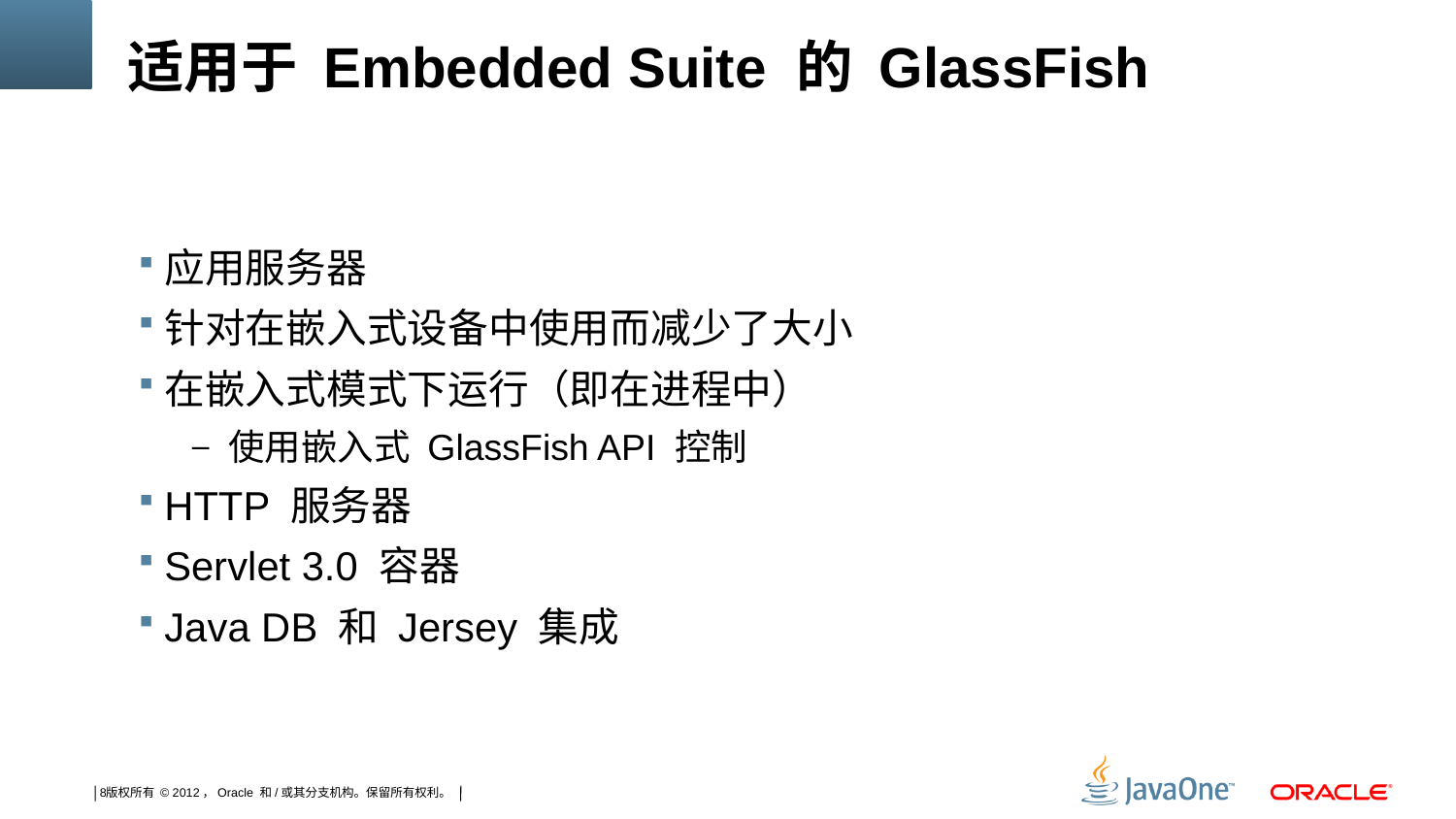

# 适用于 Embedded Suite 的 GlassFish

应用服务器
针对在嵌入式设备中使用而减少了大小
在嵌入式模式下运行（即在进程中）
使用嵌入式 GlassFish API 控制
HTTP 服务器
Servlet 3.0 容器
Java DB 和 Jersey 集成